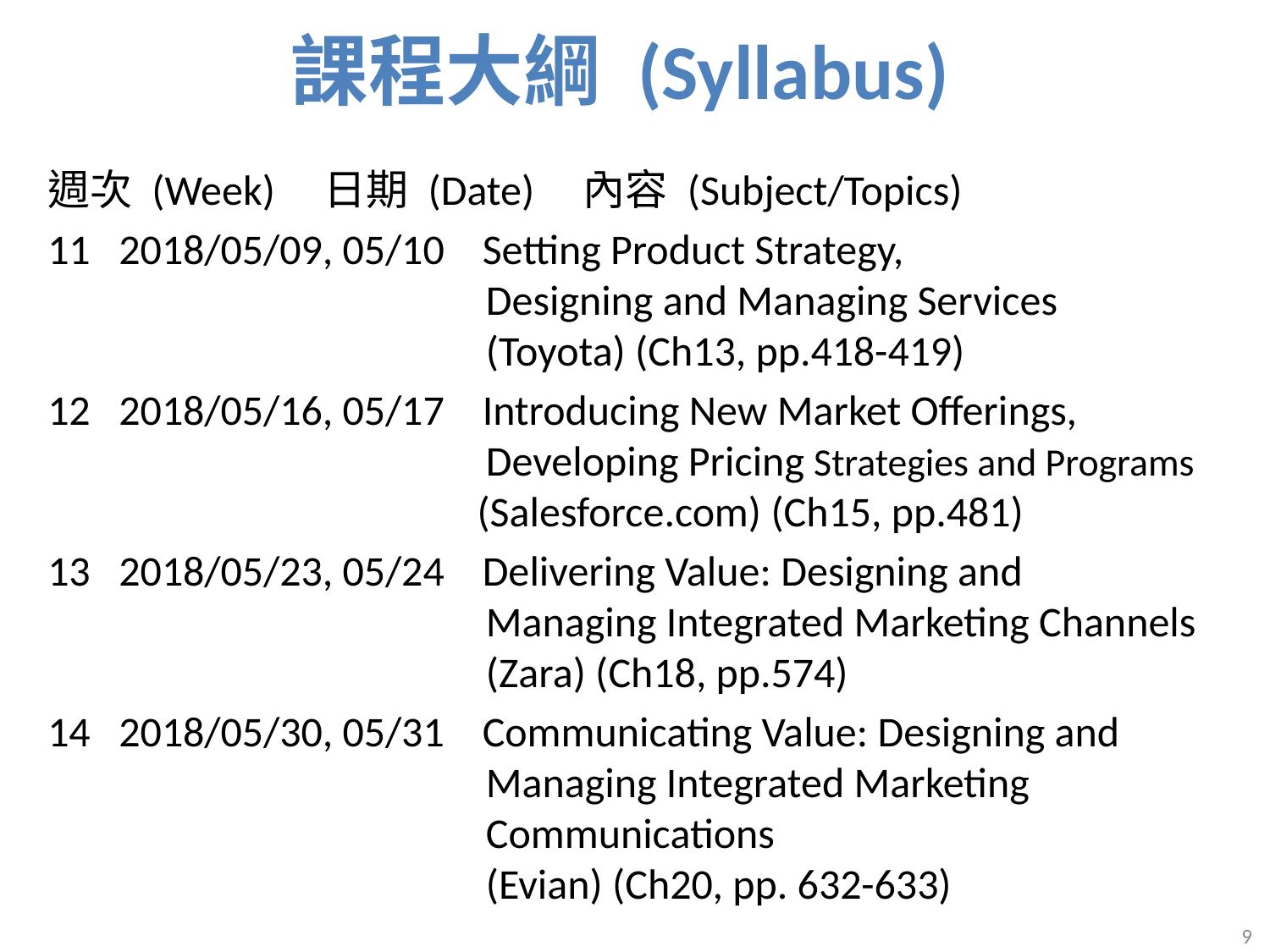

課程大綱 (Syllabus)
週次 (Week)    日期 (Date)    內容 (Subject/Topics)
11   2018/05/09, 05/10    Setting Product Strategy,
                                         Designing and Managing Services
                                         (Toyota) (Ch13, pp.418-419)
12   2018/05/16, 05/17    Introducing New Market Offerings,
                                         Developing Pricing Strategies and Programs
                                            (Salesforce.com) (Ch15, pp.481)
13   2018/05/23, 05/24    Delivering Value: Designing and
                                         Managing Integrated Marketing Channels
                                         (Zara) (Ch18, pp.574)
14   2018/05/30, 05/31    Communicating Value: Designing and
                                         Managing Integrated Marketing
                                         Communications
                                         (Evian) (Ch20, pp. 632-633)
9